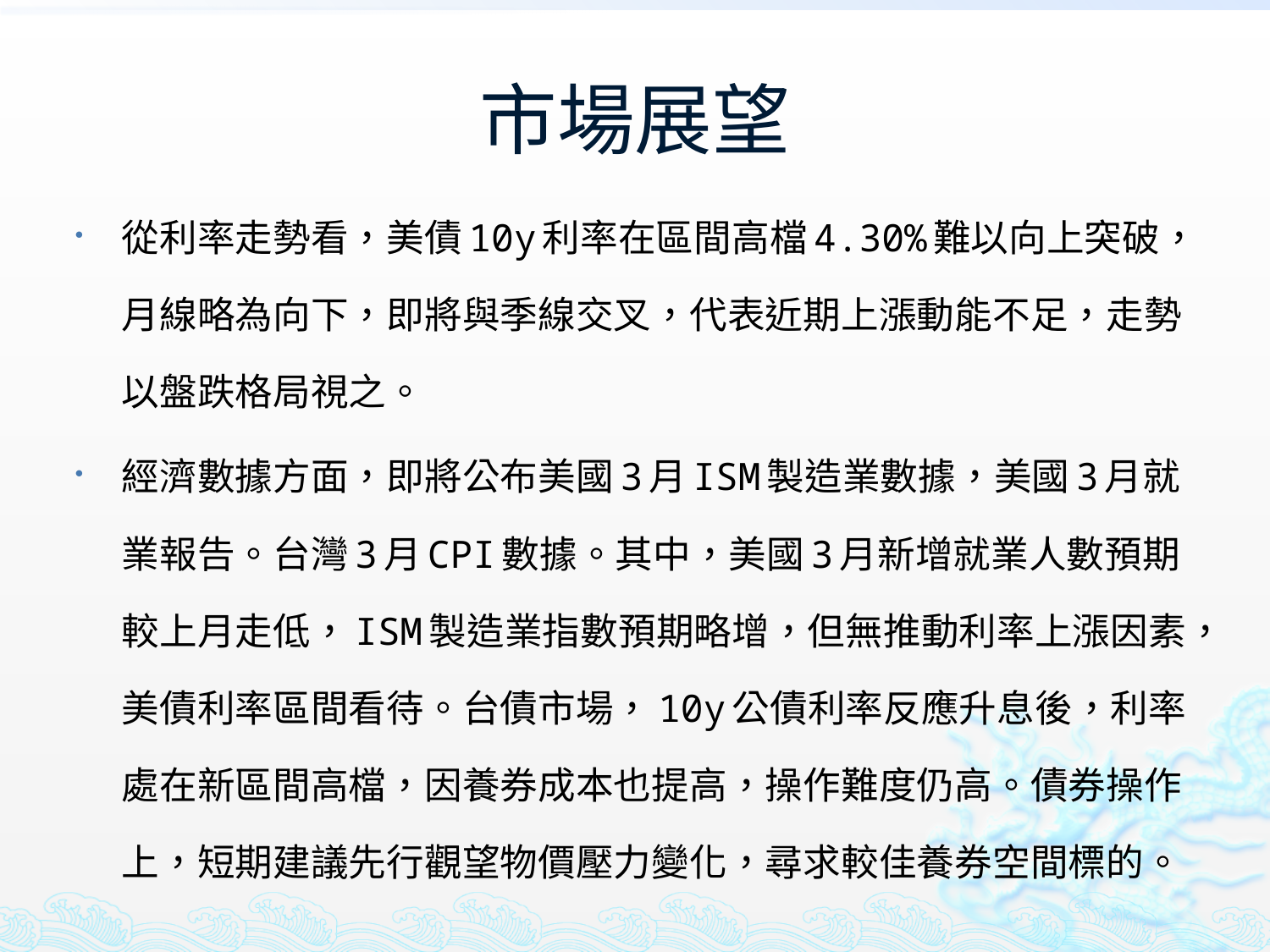

# 市場展望
從利率走勢看，美債10y利率在區間高檔4.30%難以向上突破，月線略為向下，即將與季線交叉，代表近期上漲動能不足，走勢以盤跌格局視之。
經濟數據方面，即將公布美國3月ISM製造業數據，美國3月就業報告。台灣3月CPI數據。其中，美國3月新增就業人數預期較上月走低，ISM製造業指數預期略增，但無推動利率上漲因素，美債利率區間看待。台債市場，10y公債利率反應升息後，利率處在新區間高檔，因養券成本也提高，操作難度仍高。債券操作上，短期建議先行觀望物價壓力變化，尋求較佳養券空間標的。